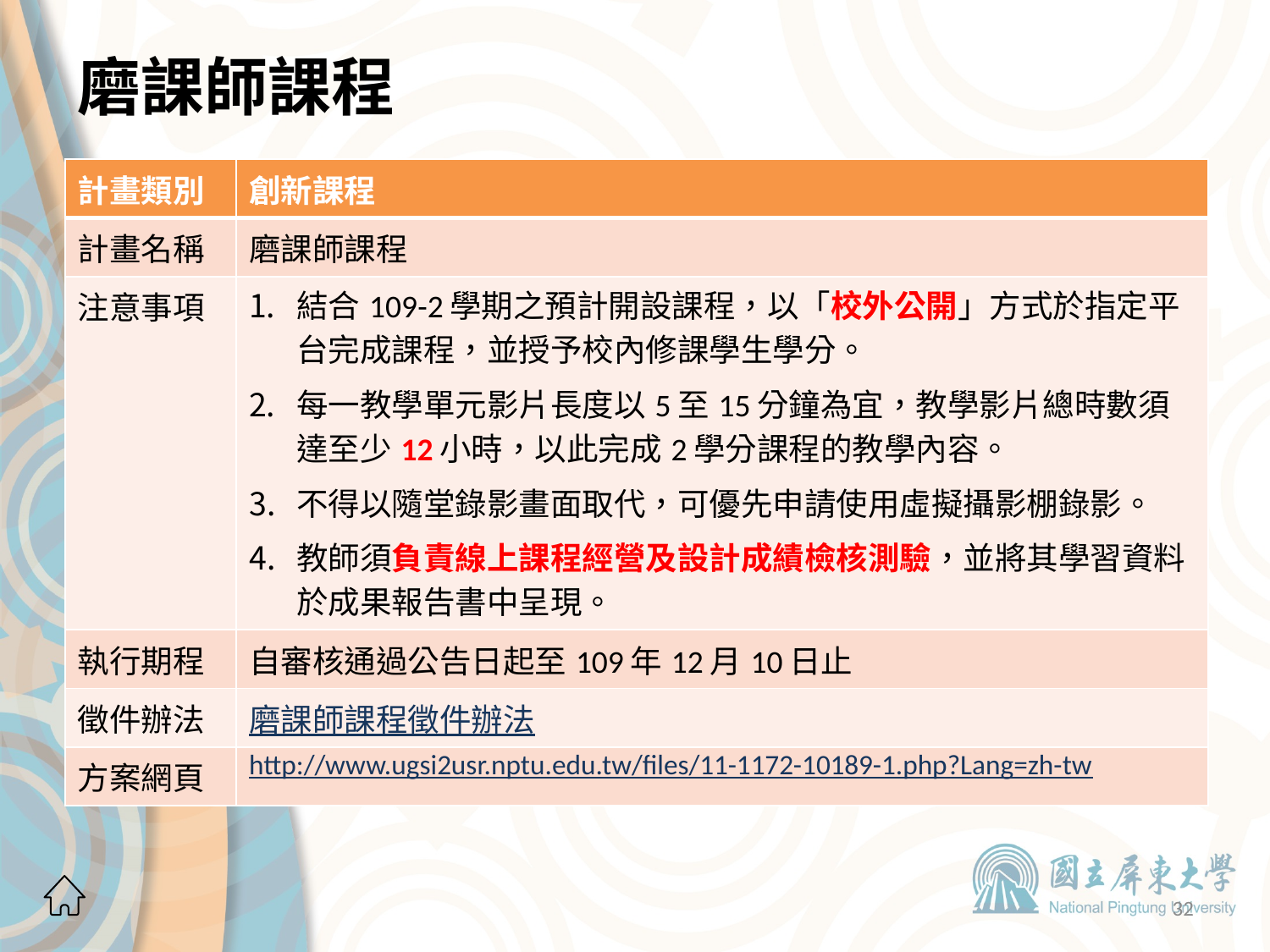

# 磨課師課程
| 計畫類別 | 創新課程 |
| --- | --- |
| 計畫名稱 | 磨課師課程 |
| 注意事項 | 結合109-2學期之預計開設課程，以「校外公開」方式於指定平台完成課程，並授予校內修課學生學分。 每一教學單元影片長度以5至15分鐘為宜，教學影片總時數須達至少12小時，以此完成2學分課程的教學內容。 不得以隨堂錄影畫面取代，可優先申請使用虛擬攝影棚錄影。 教師須負責線上課程經營及設計成績檢核測驗，並將其學習資料於成果報告書中呈現。 |
| 執行期程 | 自審核通過公告日起至109年12月10日止 |
| 徵件辦法 | 磨課師課程徵件辦法 |
| 方案網頁 | http://www.ugsi2usr.nptu.edu.tw/files/11-1172-10189-1.php?Lang=zh-tw |

32